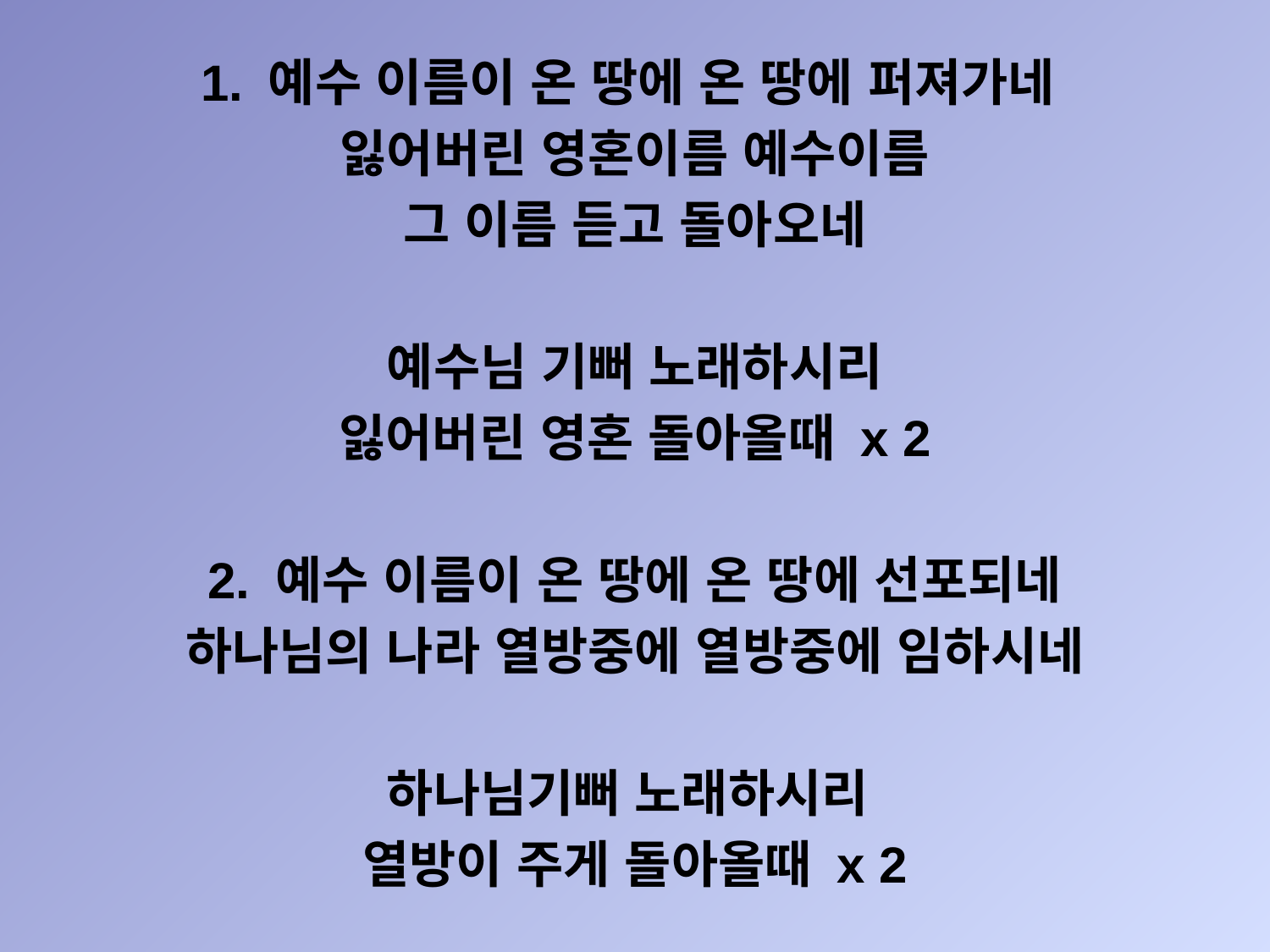

1. 예수 이름이 온 땅에 온 땅에 퍼져가네
잃어버린 영혼이름 예수이름
그 이름 듣고 돌아오네

예수님 기뻐 노래하시리
잃어버린 영혼 돌아올때 x 2

2. 예수 이름이 온 땅에 온 땅에 선포되네
하나님의 나라 열방중에 열방중에 임하시네

하나님기뻐 노래하시리
열방이 주게 돌아올때 x 2